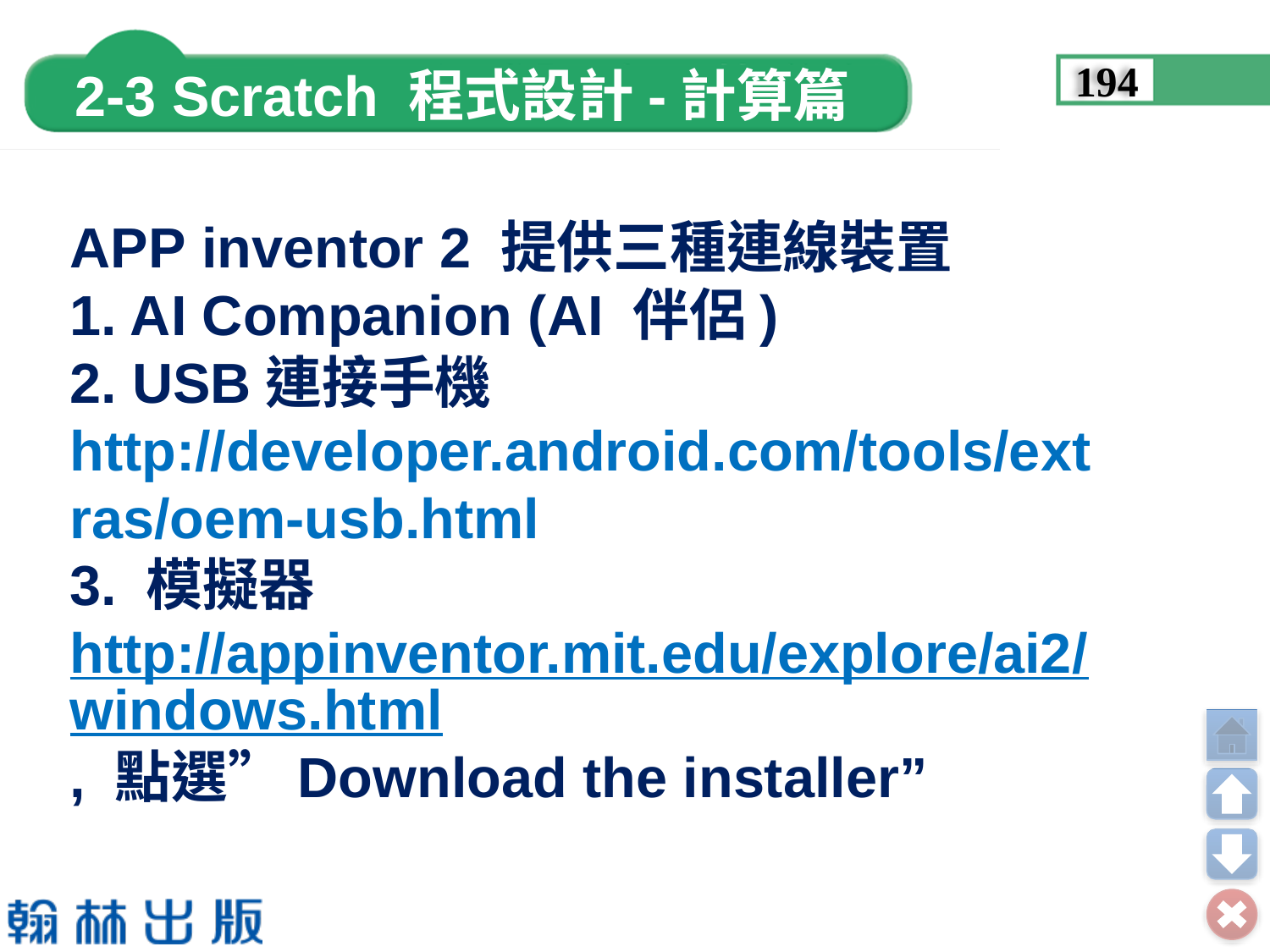

194
APP inventor 2 提供三種連線裝置
1. AI Companion (AI 伴侶)
2. USB連接手機 http://developer.android.com/tools/extras/oem-usb.html
3. 模擬器 http://appinventor.mit.edu/explore/ai2/windows.html, 點選”Download the installer”